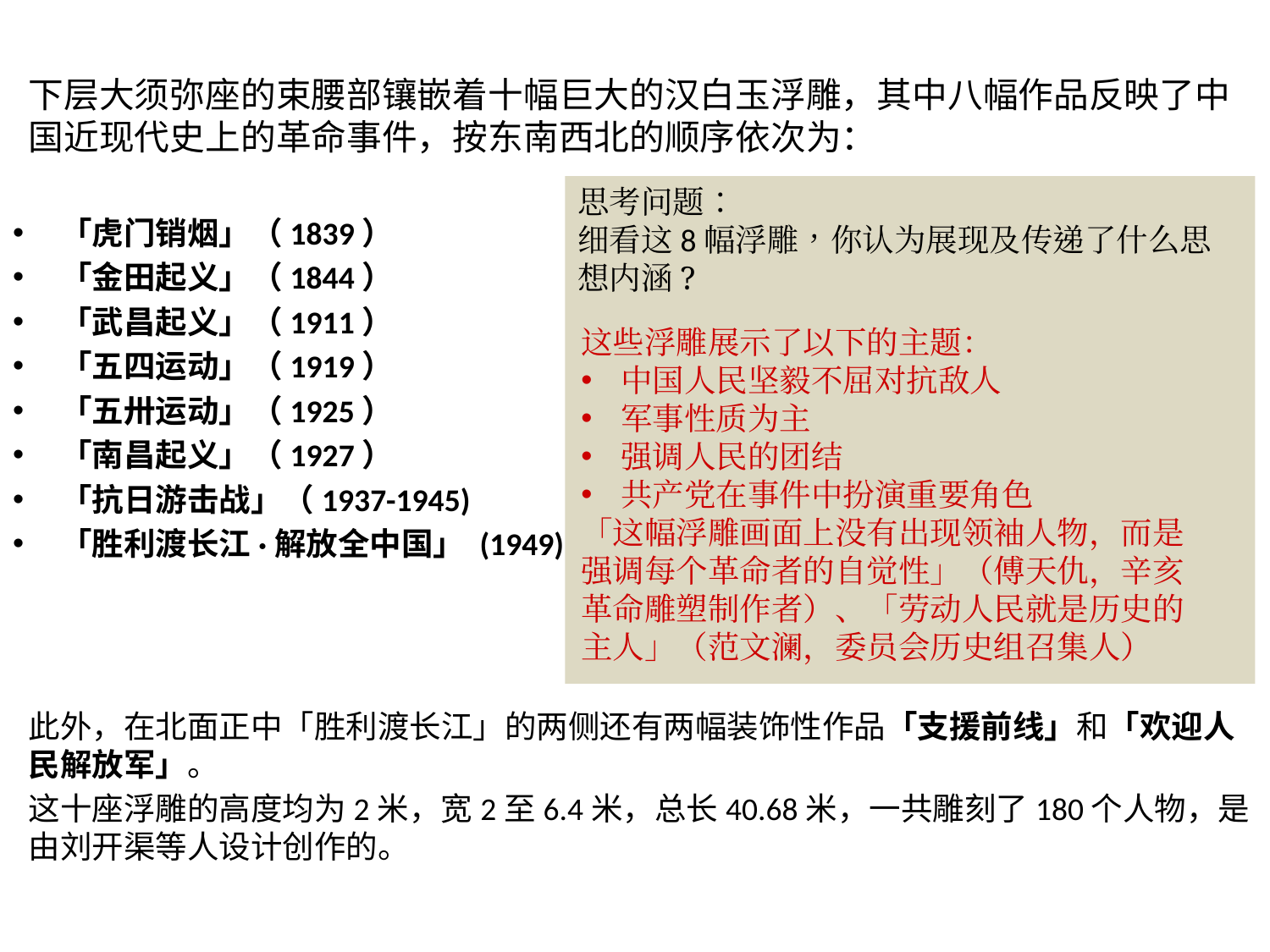

下层大须弥座的束腰部镶嵌着十幅巨大的汉白玉浮雕，其中八幅作品反映了中国近现代史上的革命事件，按东南西北的顺序依次为：

「虎门销烟」（1839）
「金田起义」（1844）
「武昌起义」（1911）
「五四运动」（1919）
「五卅运动」（1925）
「南昌起义」（1927）
「抗日游击战」（1937-1945)
「胜利渡长江·解放全中国」 (1949)

此外，在北面正中「胜利渡长江」的两侧还有两幅装饰性作品「支援前线」和「欢迎人民解放军」。
这十座浮雕的高度均为2米，宽2至6.4米，总长40.68米，一共雕刻了180个人物，是由刘开渠等人设计创作的。
思考问题：
细看这8幅浮雕，你认为展现及传递了什么思想内涵?

这些浮雕展示了以下的主题：
中国人民坚毅不屈对抗敌人
军事性质为主
强调人民的团结
共产党在事件中扮演重要角色
「这幅浮雕画面上没有出现领袖人物，而是强调每个革命者的自觉性」（傅天仇，辛亥革命雕塑制作者）、「劳动人民就是历史的主人」（范文澜，委员会历史组召集人）